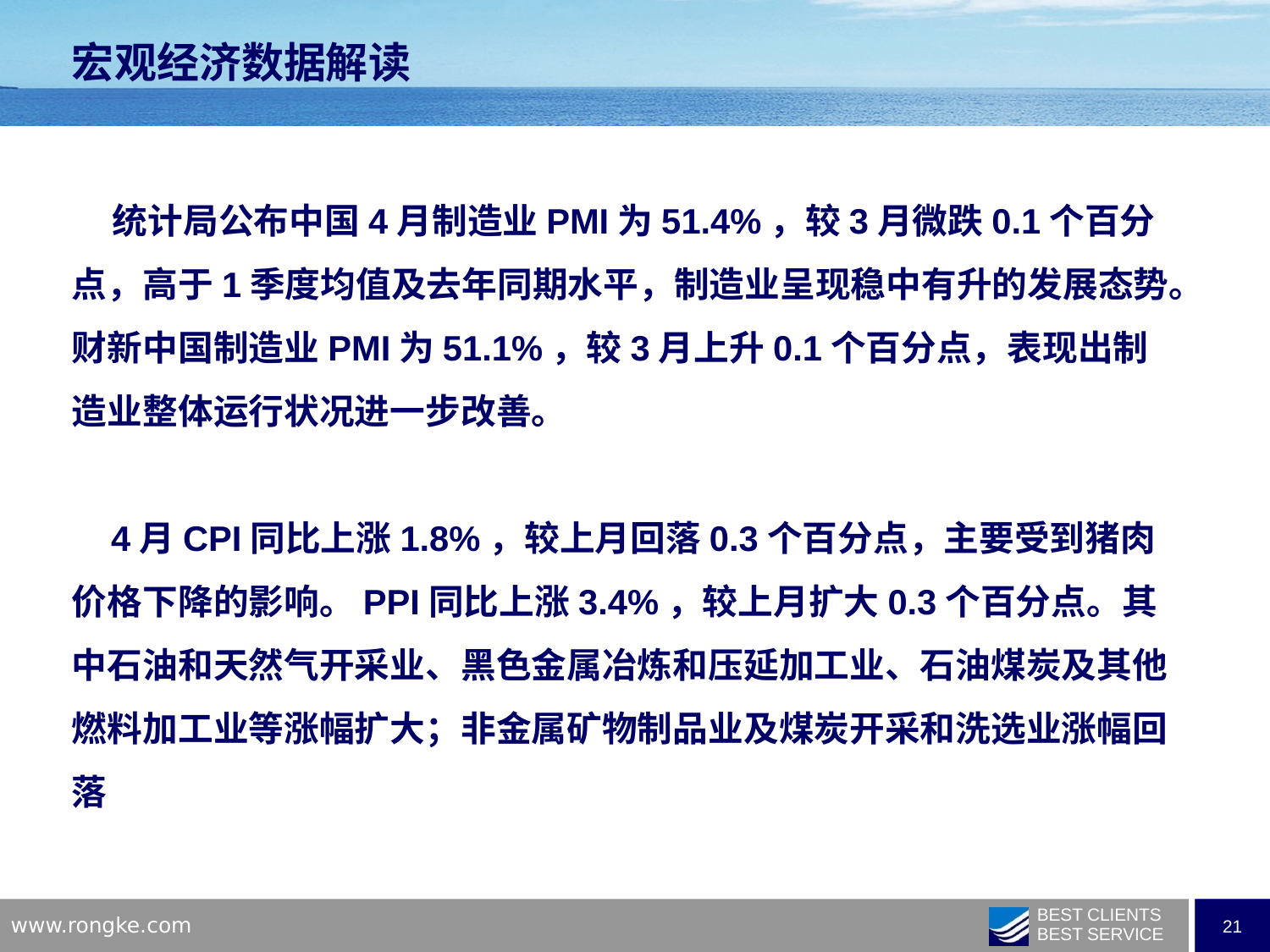

宏观经济数据解读

    统计局公布中国4月制造业PMI为51.4%，较3月微跌0.1个百分点，高于1季度均值及去年同期水平，制造业呈现稳中有升的发展态势。财新中国制造业PMI为51.1%，较3月上升0.1个百分点，表现出制造业整体运行状况进一步改善。

    4月CPI同比上涨1.8%，较上月回落0.3个百分点，主要受到猪肉价格下降的影响。PPI同比上涨3.4%，较上月扩大0.3个百分点。其中石油和天然气开采业、黑色金属冶炼和压延加工业、石油煤炭及其他燃料加工业等涨幅扩大；非金属矿物制品业及煤炭开采和洗选业涨幅回落